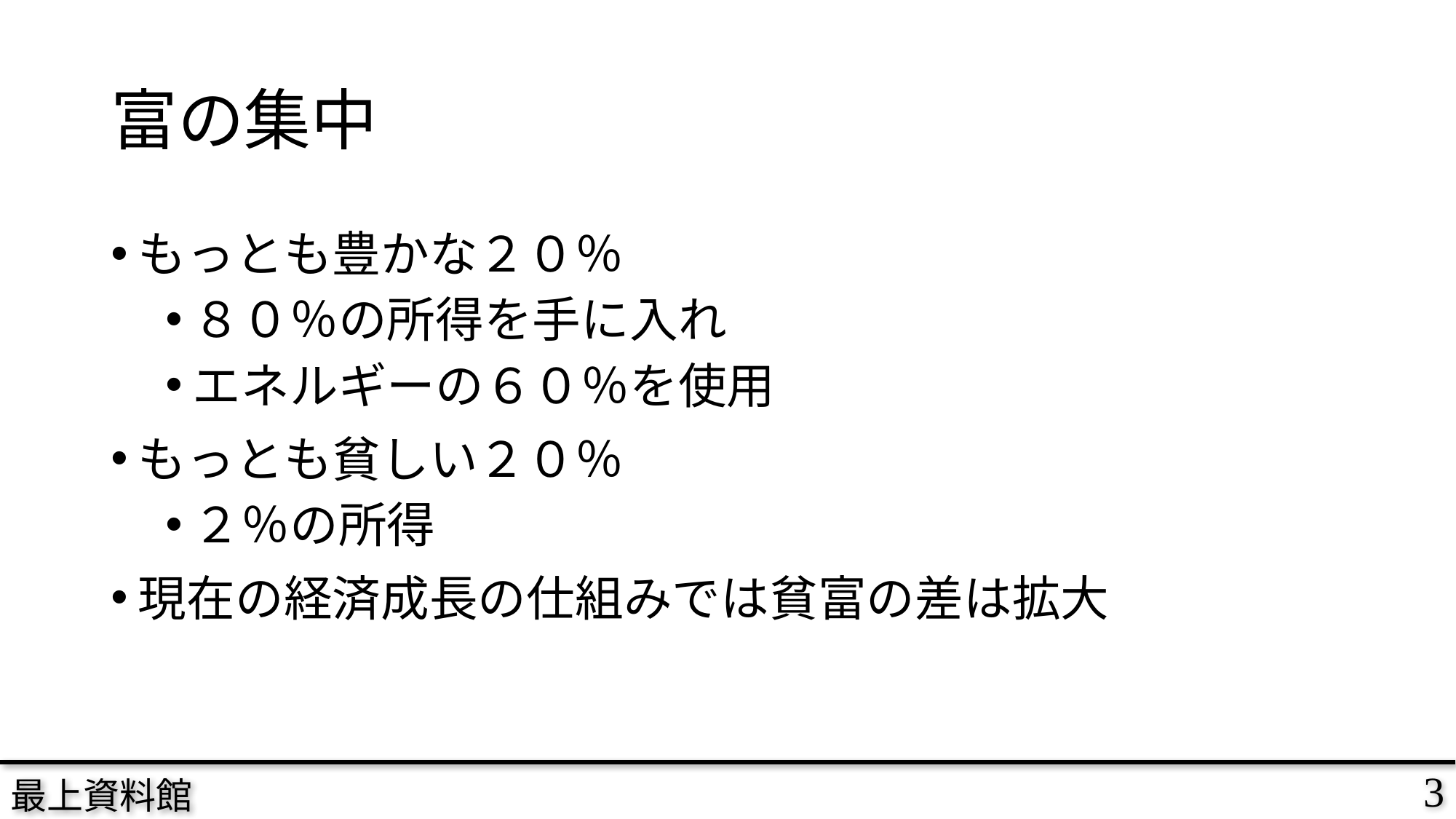

# 富の集中
もっとも豊かな２０％
８０％の所得を手に入れ
エネルギーの６０％を使用
もっとも貧しい２０％
２％の所得
現在の経済成長の仕組みでは貧富の差は拡大